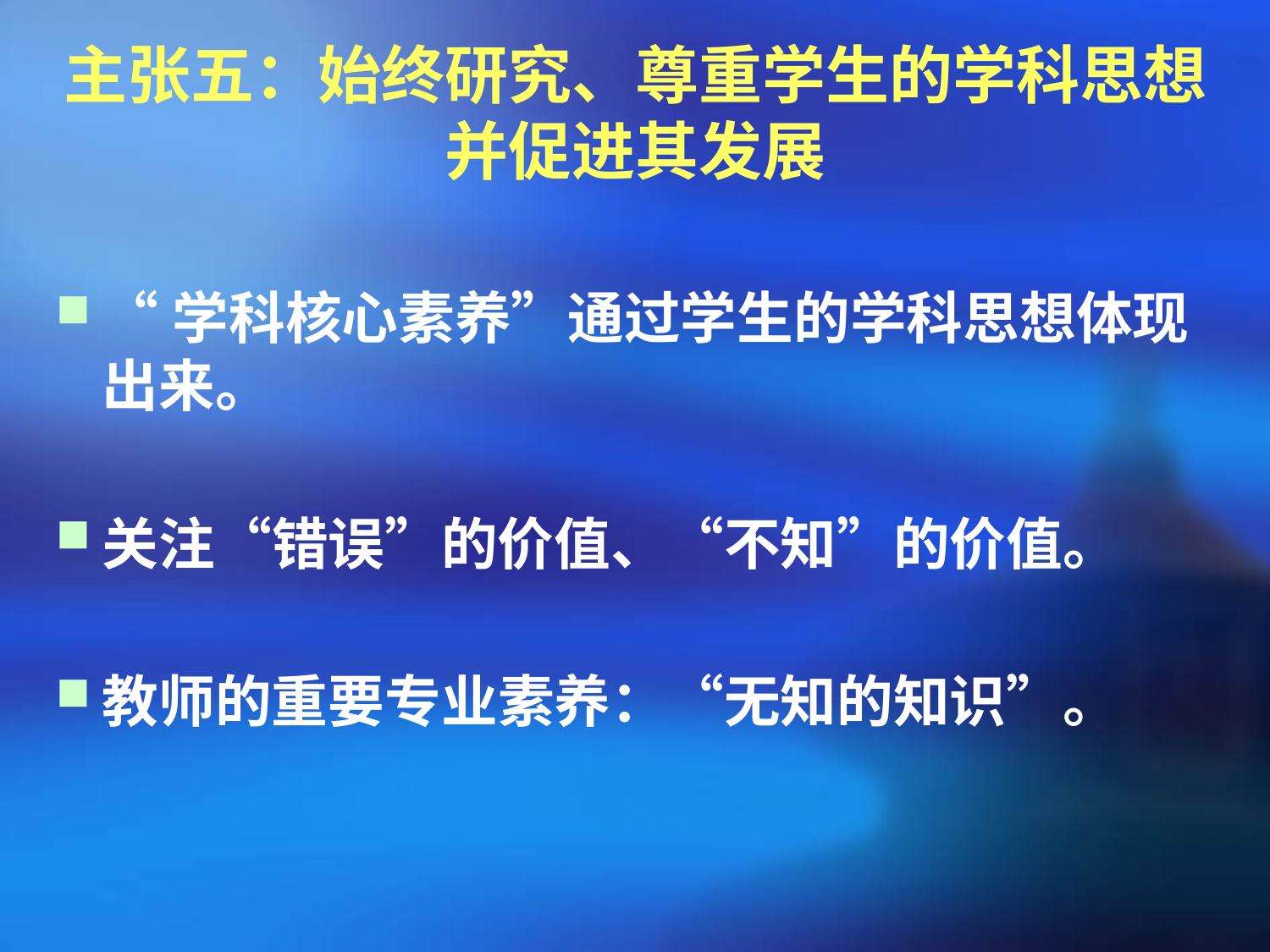

# 主张五：始终研究、尊重学生的学科思想并促进其发展
“学科核心素养”通过学生的学科思想体现出来。

关注“错误”的价值、“不知”的价值。

教师的重要专业素养：“无知的知识”。